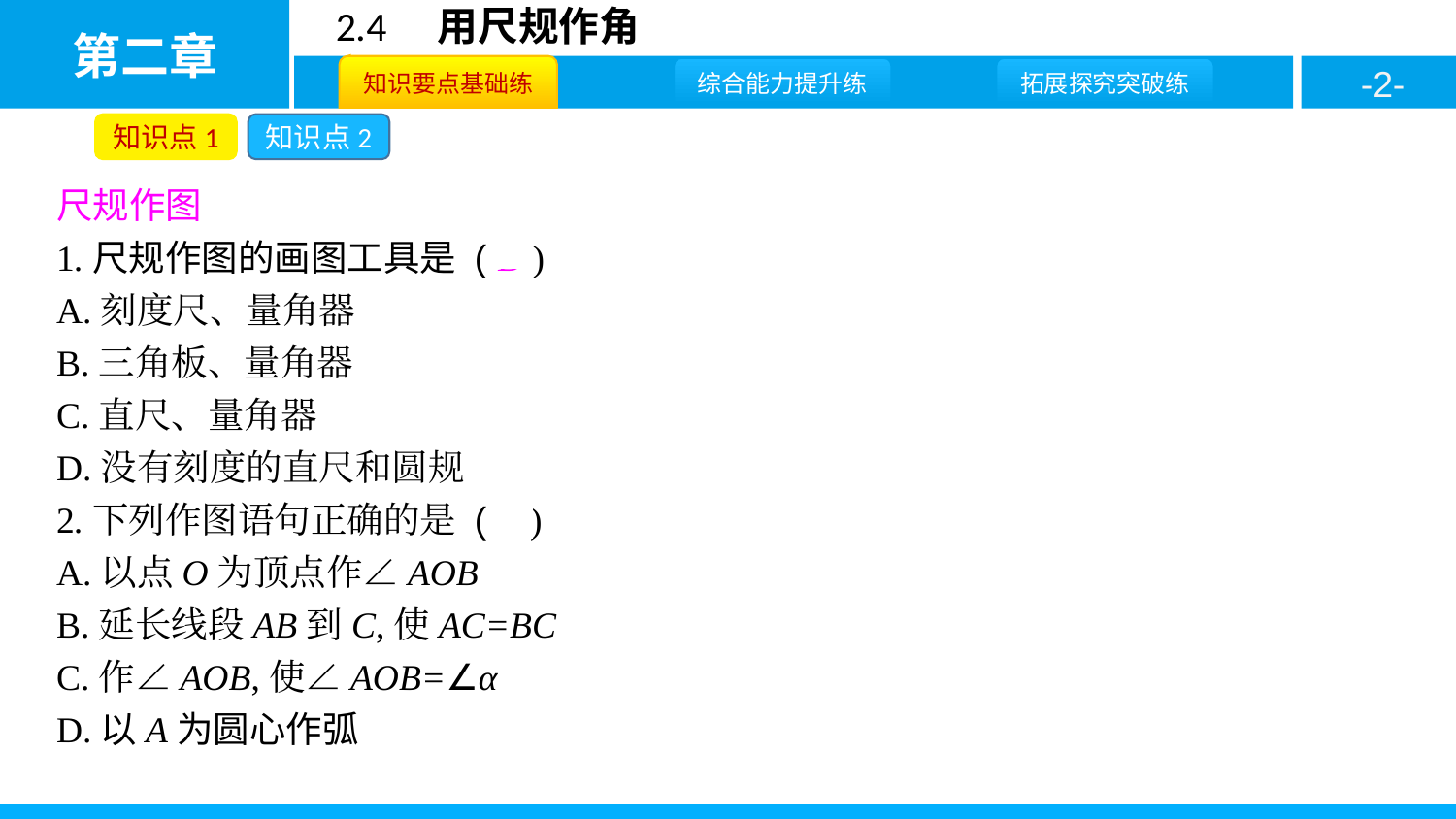

知识点1
知识点2
尺规作图
1.尺规作图的画图工具是 ( D )
A.刻度尺、量角器
B.三角板、量角器
C.直尺、量角器
D.没有刻度的直尺和圆规
2.下列作图语句正确的是 ( C )
A.以点O为顶点作∠AOB
B.延长线段AB到C,使AC=BC
C.作∠AOB,使∠AOB=∠α
D.以A为圆心作弧